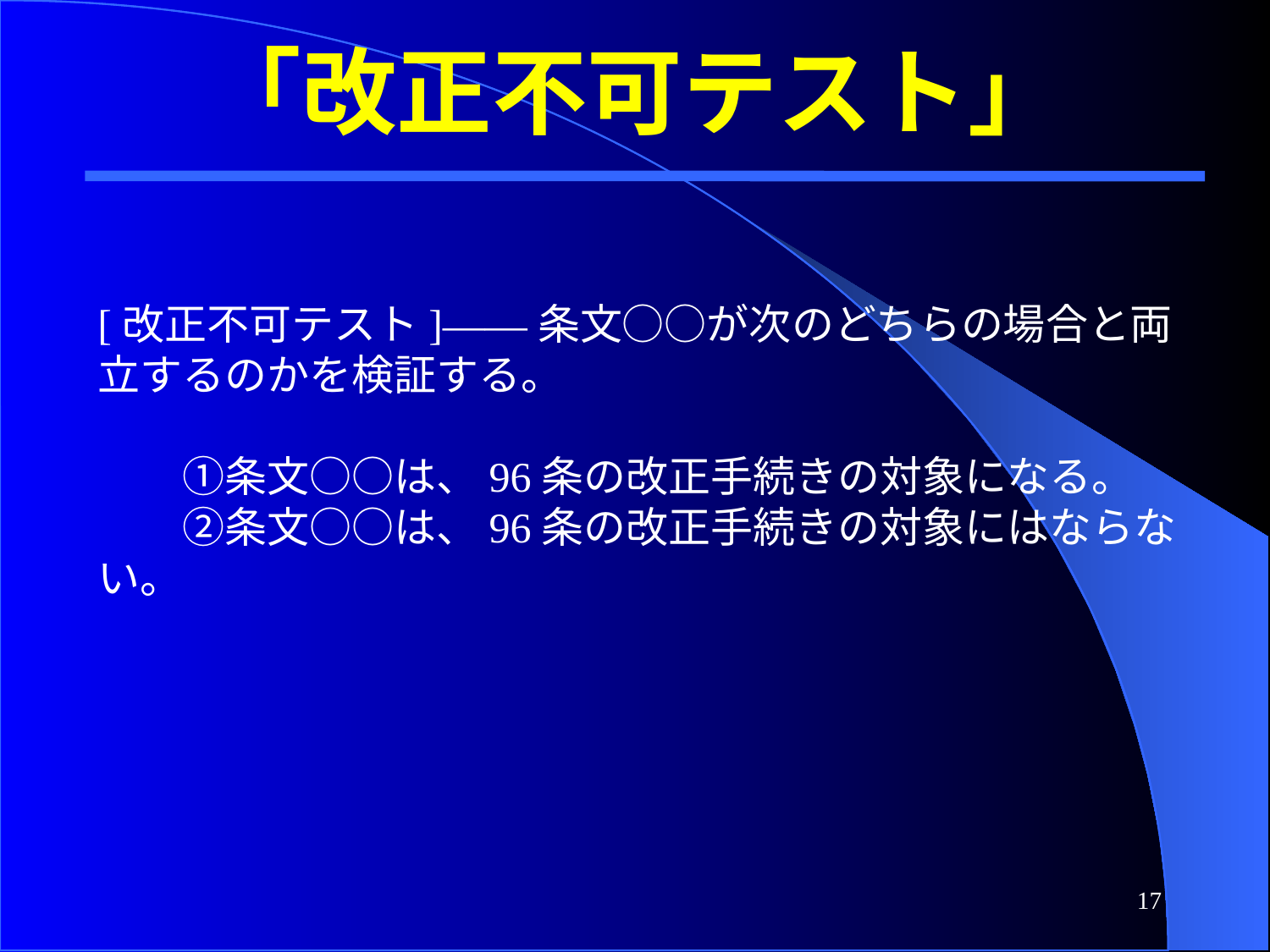

「改正不可テスト」

[改正不可テスト]――条文○○が次のどちらの場合と両立するのかを検証する。

　　①条文○○は、96条の改正手続きの対象になる。
　　②条文○○は、96条の改正手続きの対象にはならない。

17